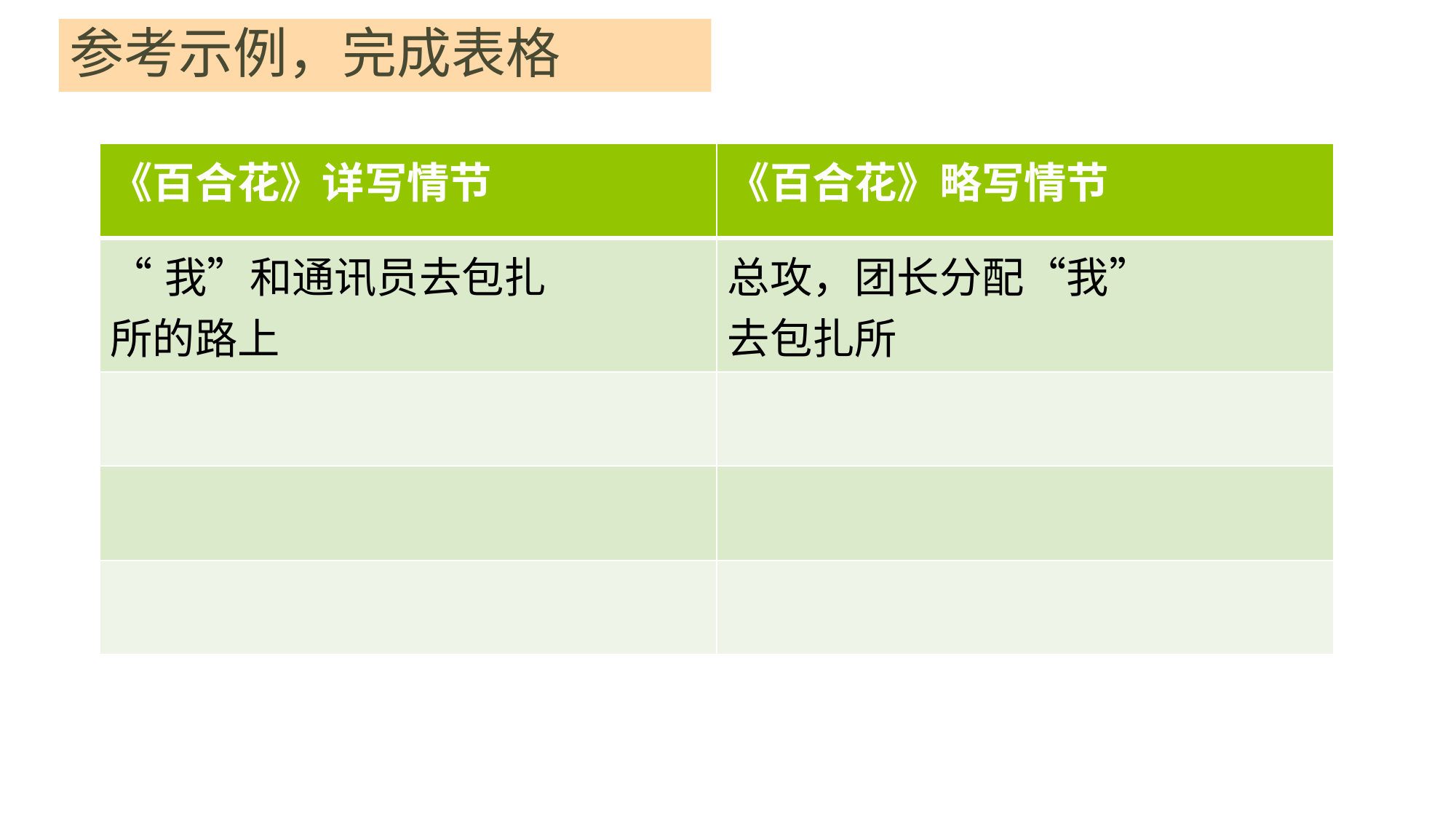

参考示例，完成表格
| 《百合花》详写情节 | 《百合花》略写情节 |
| --- | --- |
| “我”和通讯员去包扎 所的路上 | 总攻，团长分配“我” 去包扎所 |
|  |  |
|  |  |
|  |  |